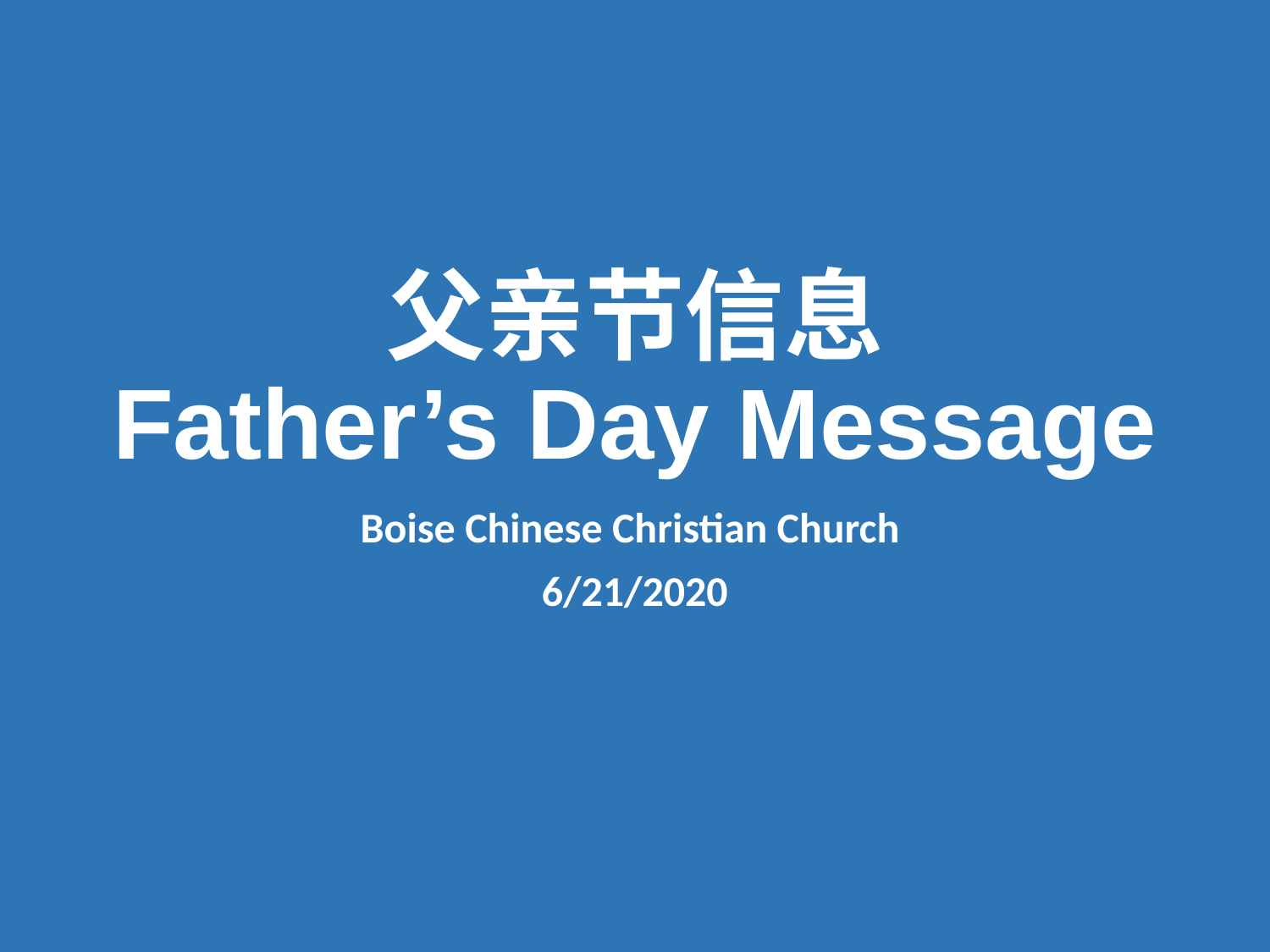

# 父亲节信息 Father’s Day Message
Boise Chinese Christian Church
6/21/2020